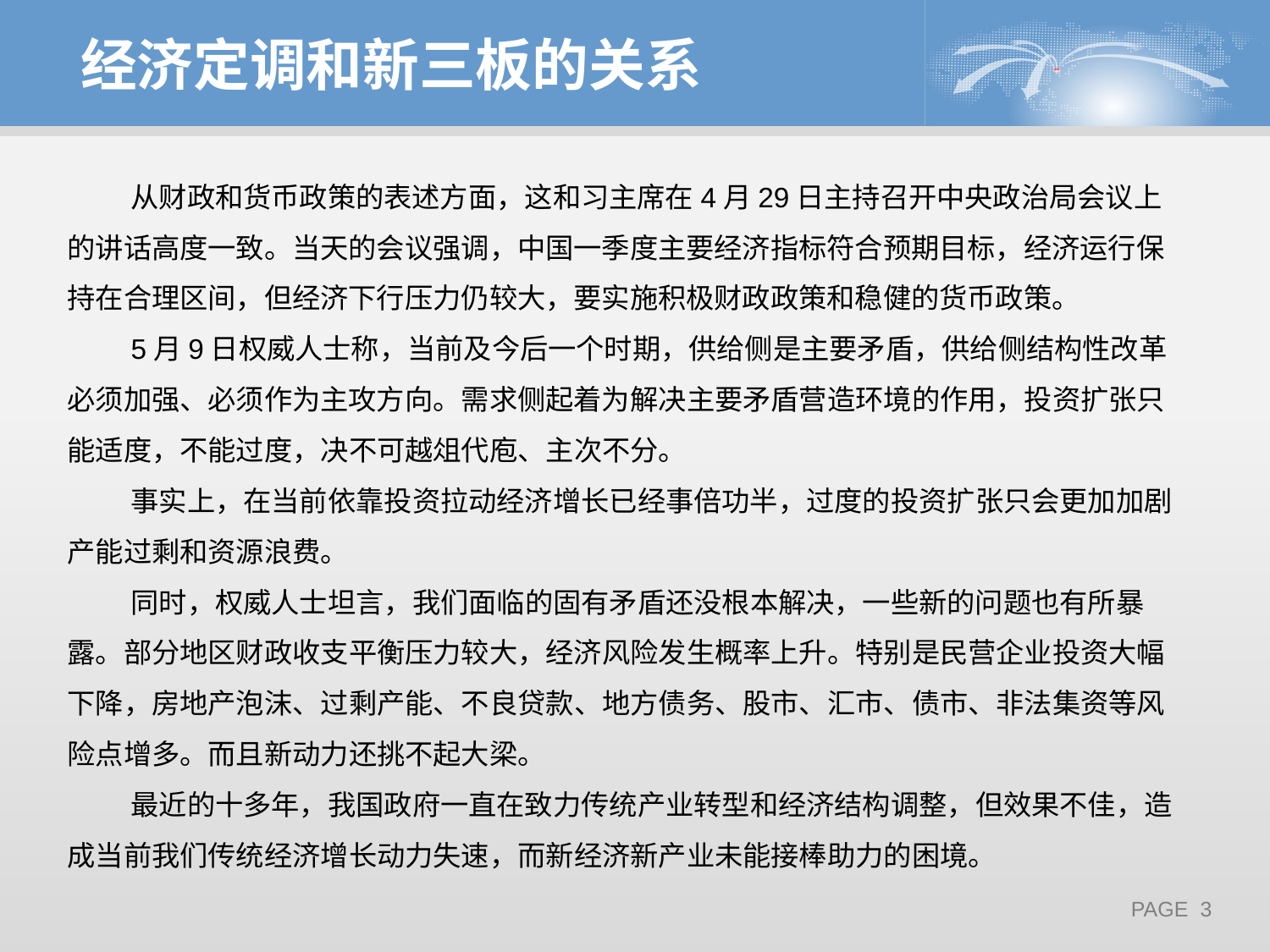

经济定调和新三板的关系
从财政和货币政策的表述方面，这和习主席在4月29日主持召开中央政治局会议上的讲话高度一致。当天的会议强调，中国一季度主要经济指标符合预期目标，经济运行保持在合理区间，但经济下行压力仍较大，要实施积极财政政策和稳健的货币政策。
5月9日权威人士称，当前及今后一个时期，供给侧是主要矛盾，供给侧结构性改革必须加强、必须作为主攻方向。需求侧起着为解决主要矛盾营造环境的作用，投资扩张只能适度，不能过度，决不可越俎代庖、主次不分。
事实上，在当前依靠投资拉动经济增长已经事倍功半，过度的投资扩张只会更加加剧产能过剩和资源浪费。
同时，权威人士坦言，我们面临的固有矛盾还没根本解决，一些新的问题也有所暴露。部分地区财政收支平衡压力较大，经济风险发生概率上升。特别是民营企业投资大幅下降，房地产泡沫、过剩产能、不良贷款、地方债务、股市、汇市、债市、非法集资等风险点增多。而且新动力还挑不起大梁。
最近的十多年，我国政府一直在致力传统产业转型和经济结构调整，但效果不佳，造成当前我们传统经济增长动力失速，而新经济新产业未能接棒助力的困境。